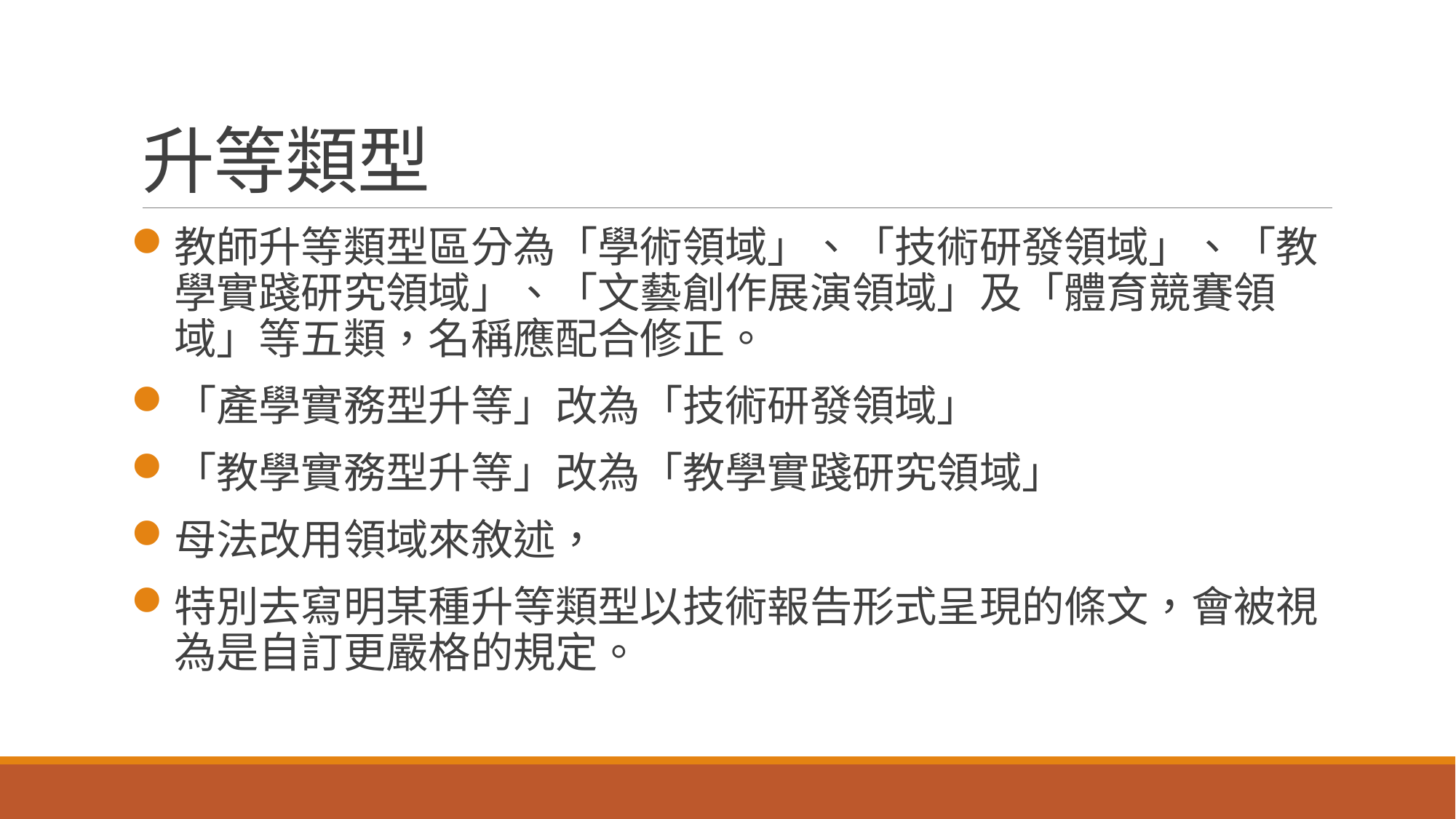

# 升等類型
教師升等類型區分為「學術領域」、「技術研發領域」、「教學實踐研究領域」、「文藝創作展演領域」及「體育競賽領域」等五類，名稱應配合修正。
「產學實務型升等」改為「技術研發領域」
「教學實務型升等」改為「教學實踐研究領域」
母法改用領域來敘述，
特別去寫明某種升等類型以技術報告形式呈現的條文，會被視為是自訂更嚴格的規定。